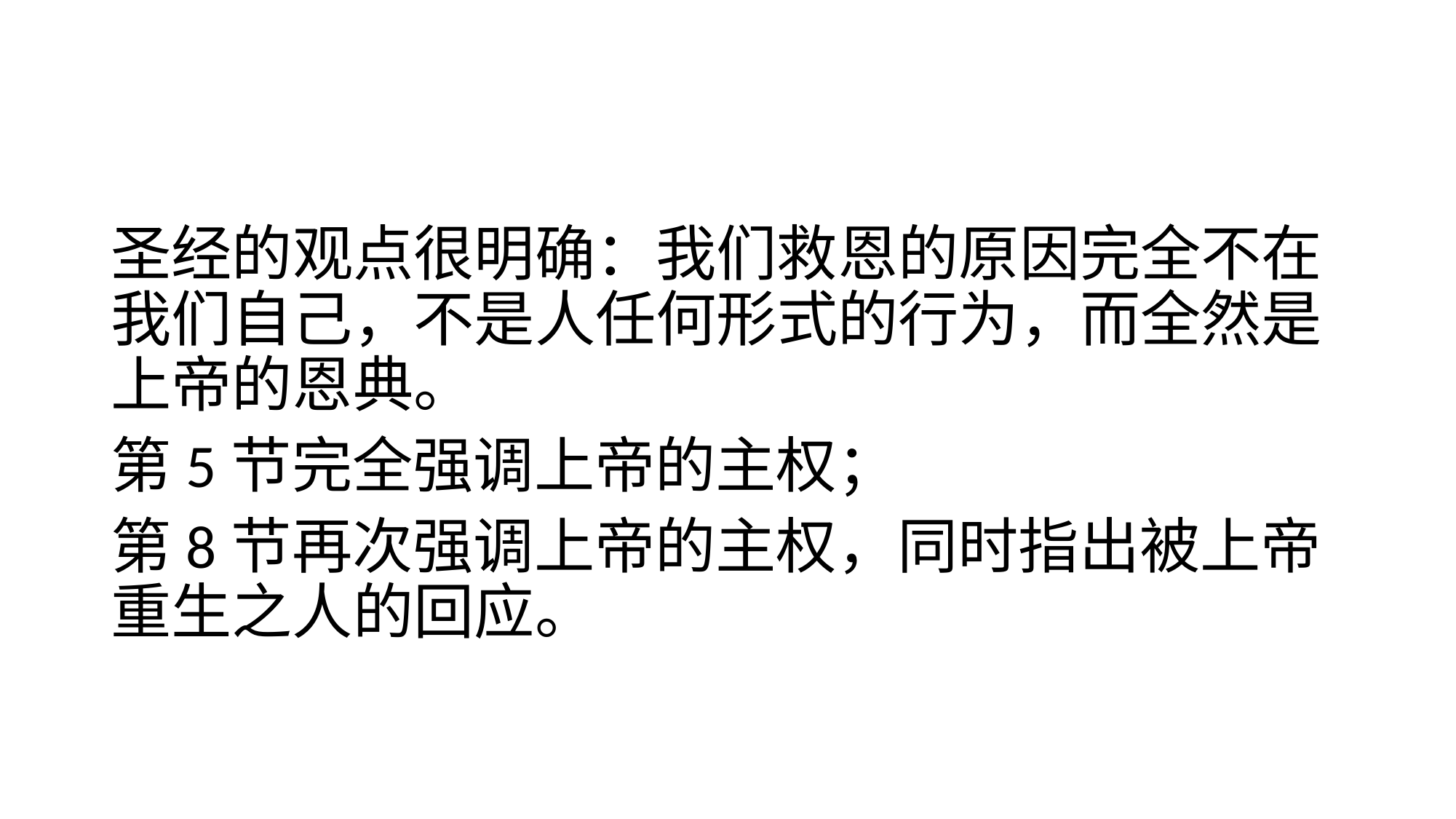

#
圣经的观点很明确：我们救恩的原因完全不在我们自己，不是人任何形式的行为，而全然是上帝的恩典。
第5节完全强调上帝的主权；
第8节再次强调上帝的主权，同时指出被上帝重生之人的回应。